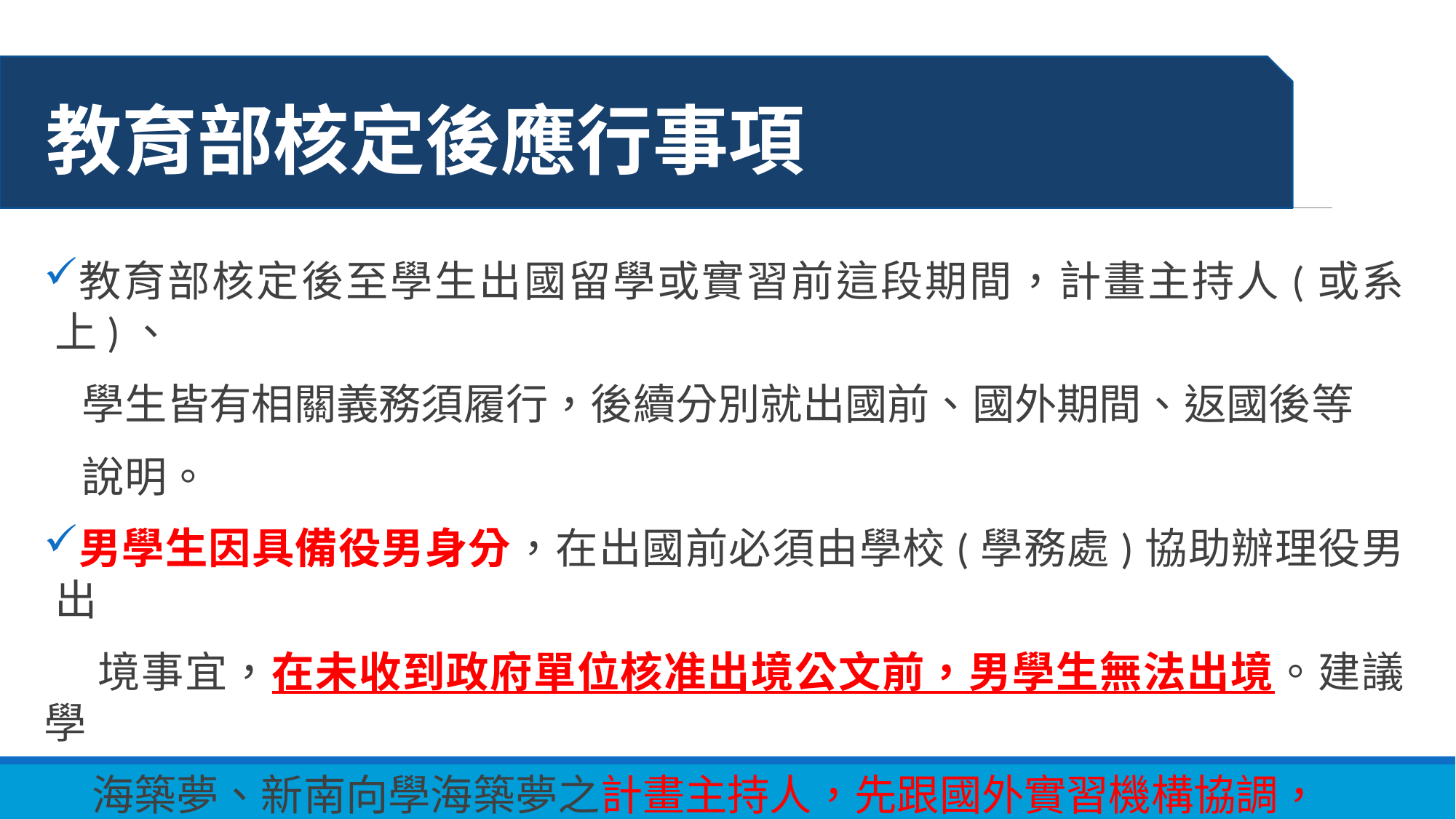

教育部核定後應行事項
教育部核定後至學生出國留學或實習前這段期間，計畫主持人(或系上)、
   學生皆有相關義務須履行，後續分別就出國前、國外期間、返國後等
   說明。
男學生因具備役男身分，在出國前必須由學校(學務處)協助辦理役男出
    境事宜，在未收到政府單位核准出境公文前，男學生無法出境。建議學
    海築夢、新南向學海築夢之計畫主持人，先跟國外實習機構協調，
    學生出國實習時間最快在當年度7月中旬，以預留行政程序所需時間。